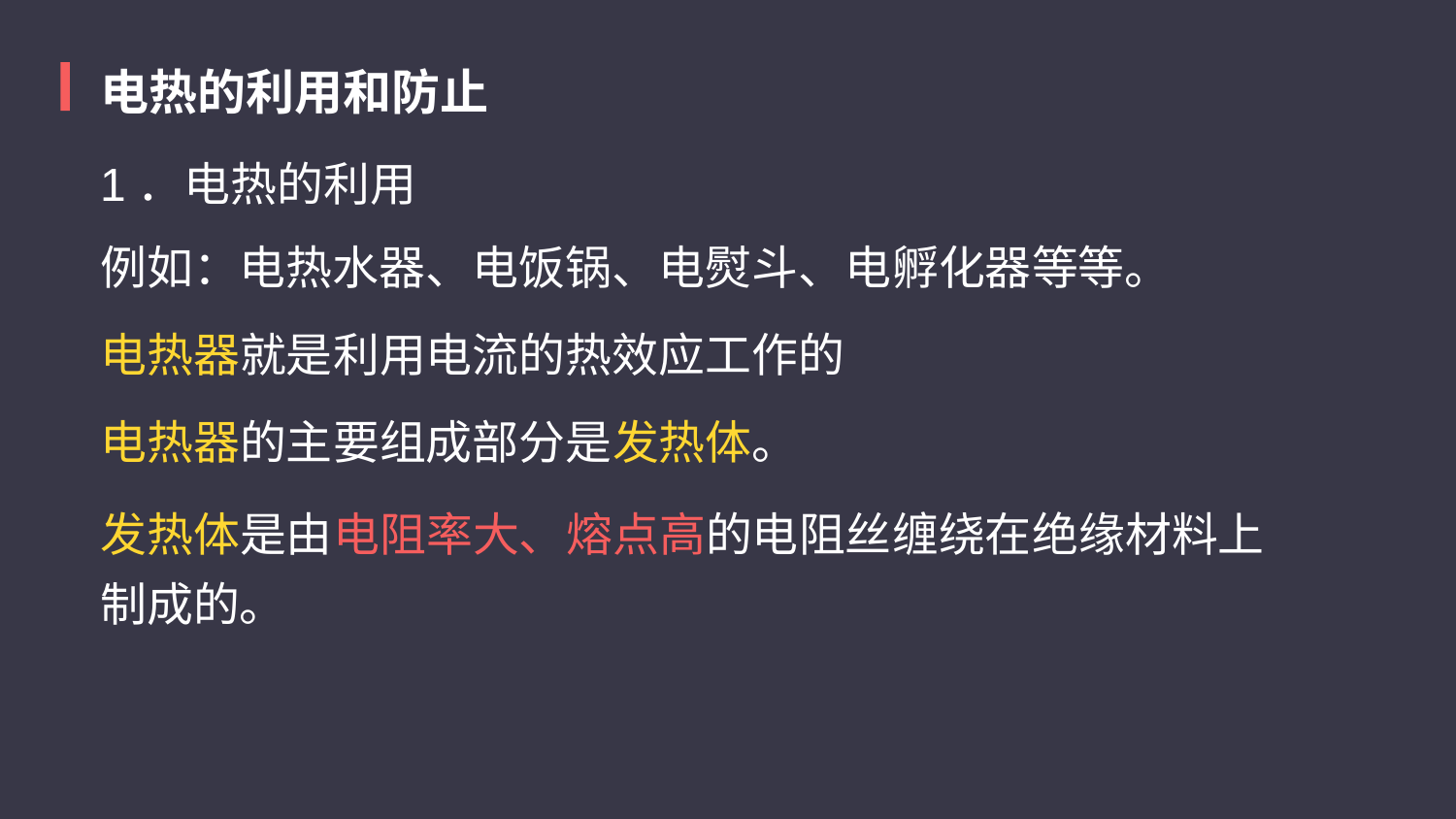

电热的利用和防止

1．电热的利用
例如：电热水器、电饭锅、电熨斗、电孵化器等等。
电热器就是利用电流的热效应工作的
电热器的主要组成部分是发热体。
发热体是由电阻率大、熔点高的电阻丝缠绕在绝缘材料上制成的。